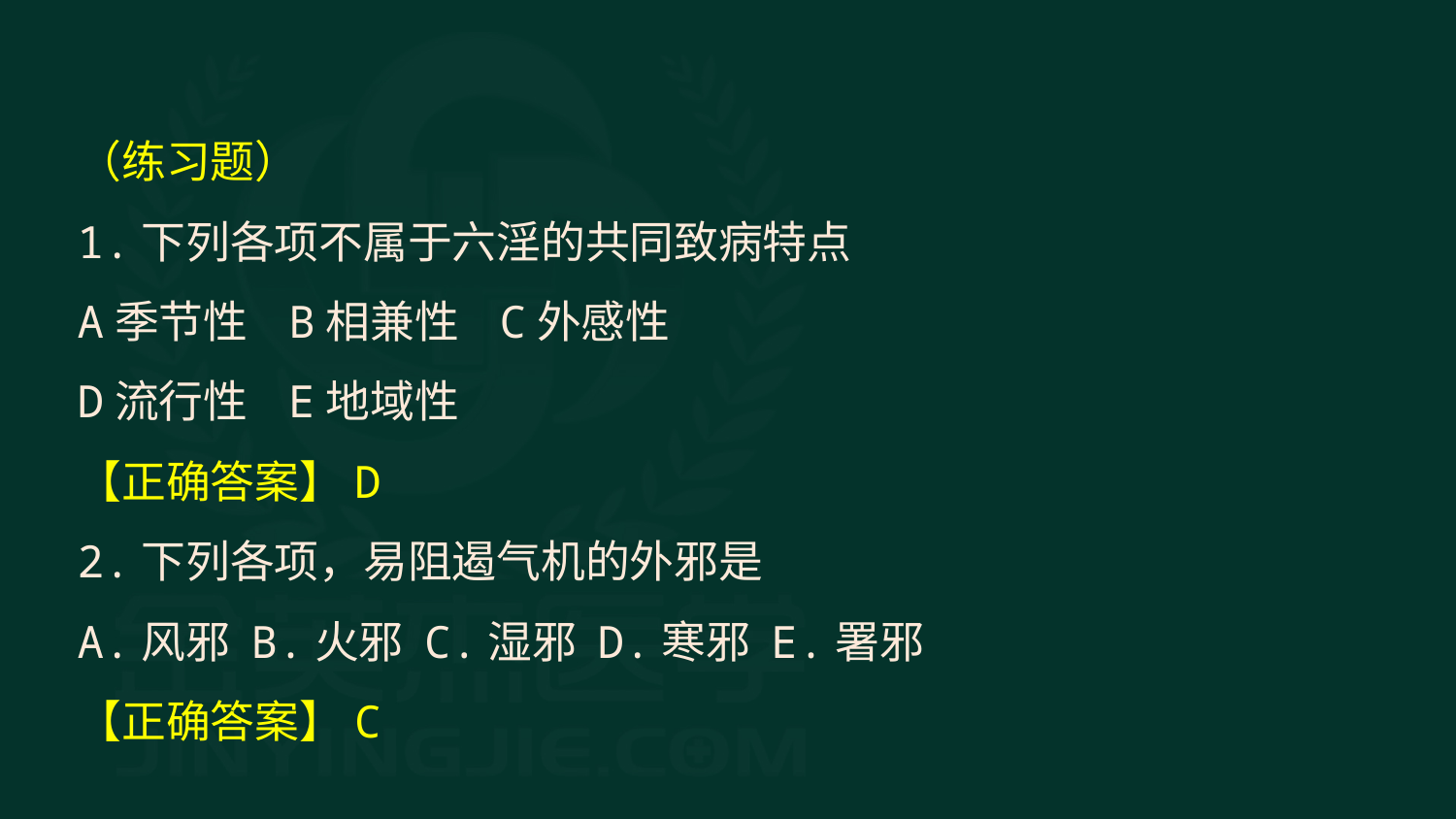

（练习题）
1.下列各项不属于六淫的共同致病特点
A季节性   B相兼性   C外感性
D流行性   E地域性
【正确答案】D
2.下列各项，易阻遏气机的外邪是
A.风邪 B.火邪 C.湿邪 D.寒邪 E.署邪
【正确答案】C